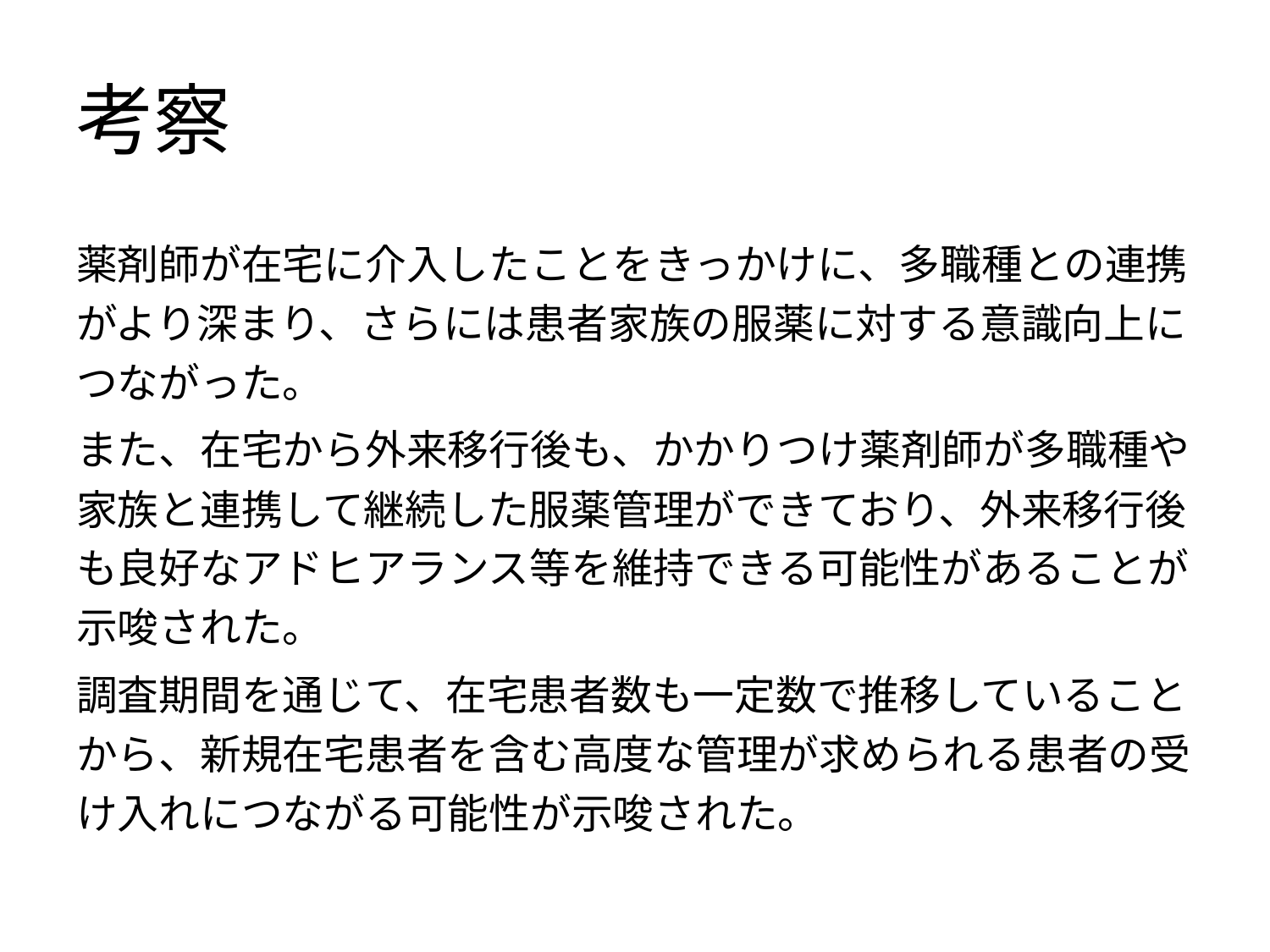

# 考察
薬剤師が在宅に介入したことをきっかけに、多職種との連携がより深まり、さらには患者家族の服薬に対する意識向上につながった。
また、在宅から外来移行後も、かかりつけ薬剤師が多職種や家族と連携して継続した服薬管理ができており、外来移行後も良好なアドヒアランス等を維持できる可能性があることが示唆された。
調査期間を通じて、在宅患者数も一定数で推移していることから、新規在宅患者を含む高度な管理が求められる患者の受け入れにつながる可能性が示唆された。